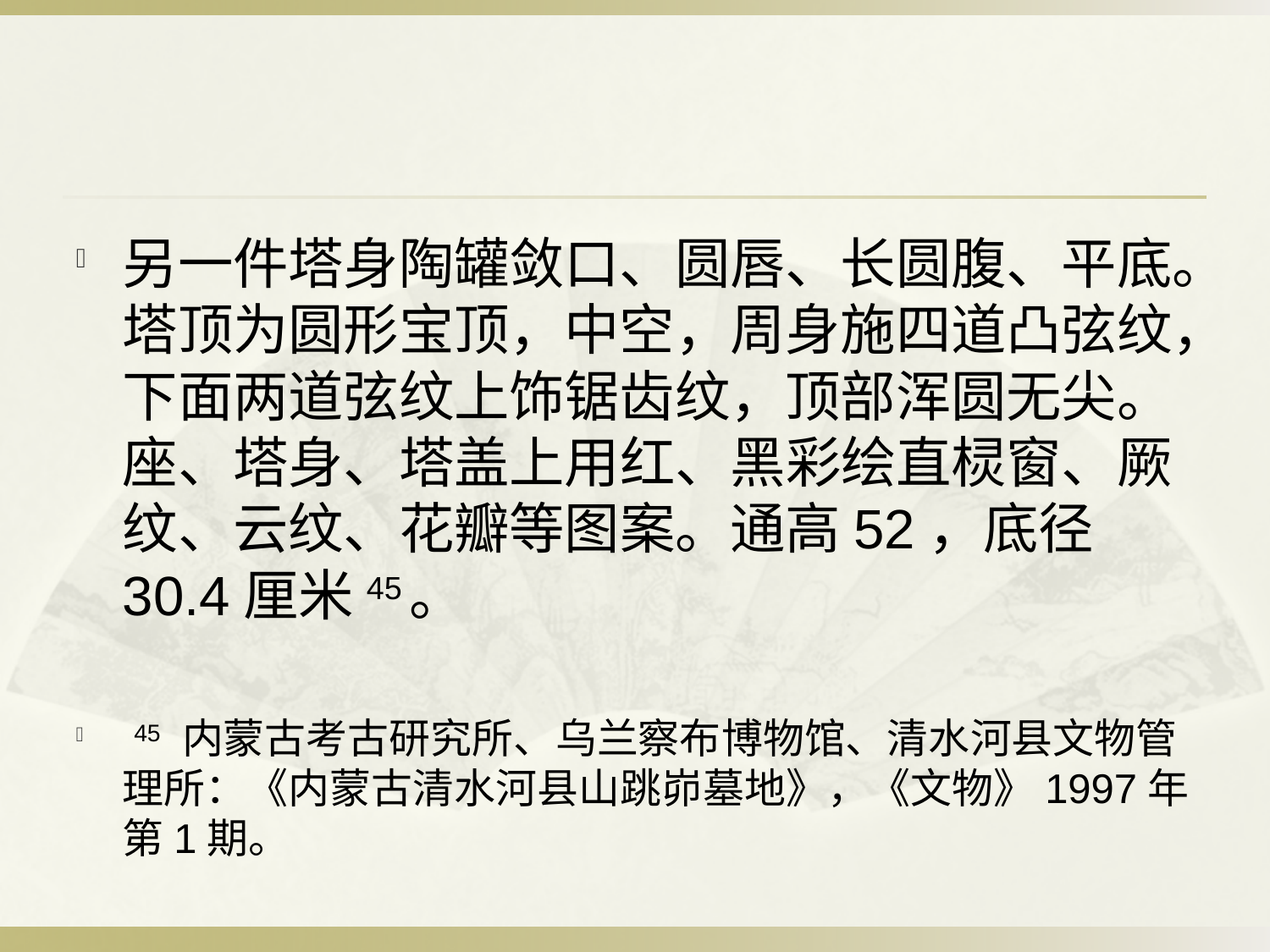

#
另一件塔身陶罐敛口、圆唇、长圆腹、平底。塔顶为圆形宝顶，中空，周身施四道凸弦纹，下面两道弦纹上饰锯齿纹，顶部浑圆无尖。座、塔身、塔盖上用红、黑彩绘直棂窗、厥纹、云纹、花瓣等图案。通高52，底径30.4厘米45。

 45 内蒙古考古研究所、乌兰察布博物馆、清水河县文物管理所：《内蒙古清水河县山跳峁墓地》，《文物》1997年第1期。